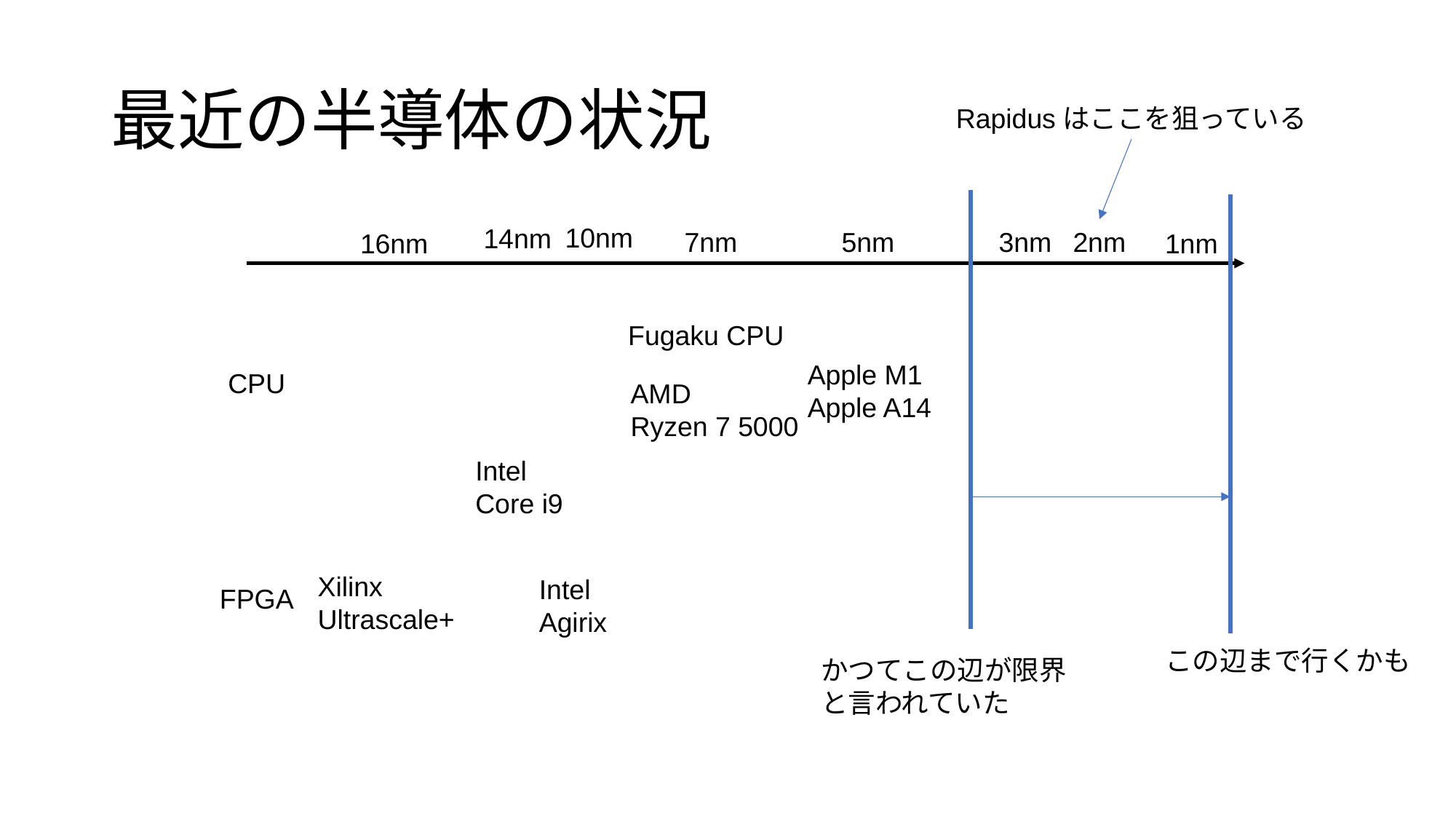

# 最近の半導体の状況
Rapidusはここを狙っている
10nm
14nm
7nm
5nm
3nm
2nm
16nm
1nm
Fugaku CPU
Apple M1
Apple A14
CPU
AMD
Ryzen 7 5000
Intel
Core i9
Xilinx Ultrascale+
Intel
Agirix
FPGA
この辺まで行くかも
かつてこの辺が限界
と言われていた